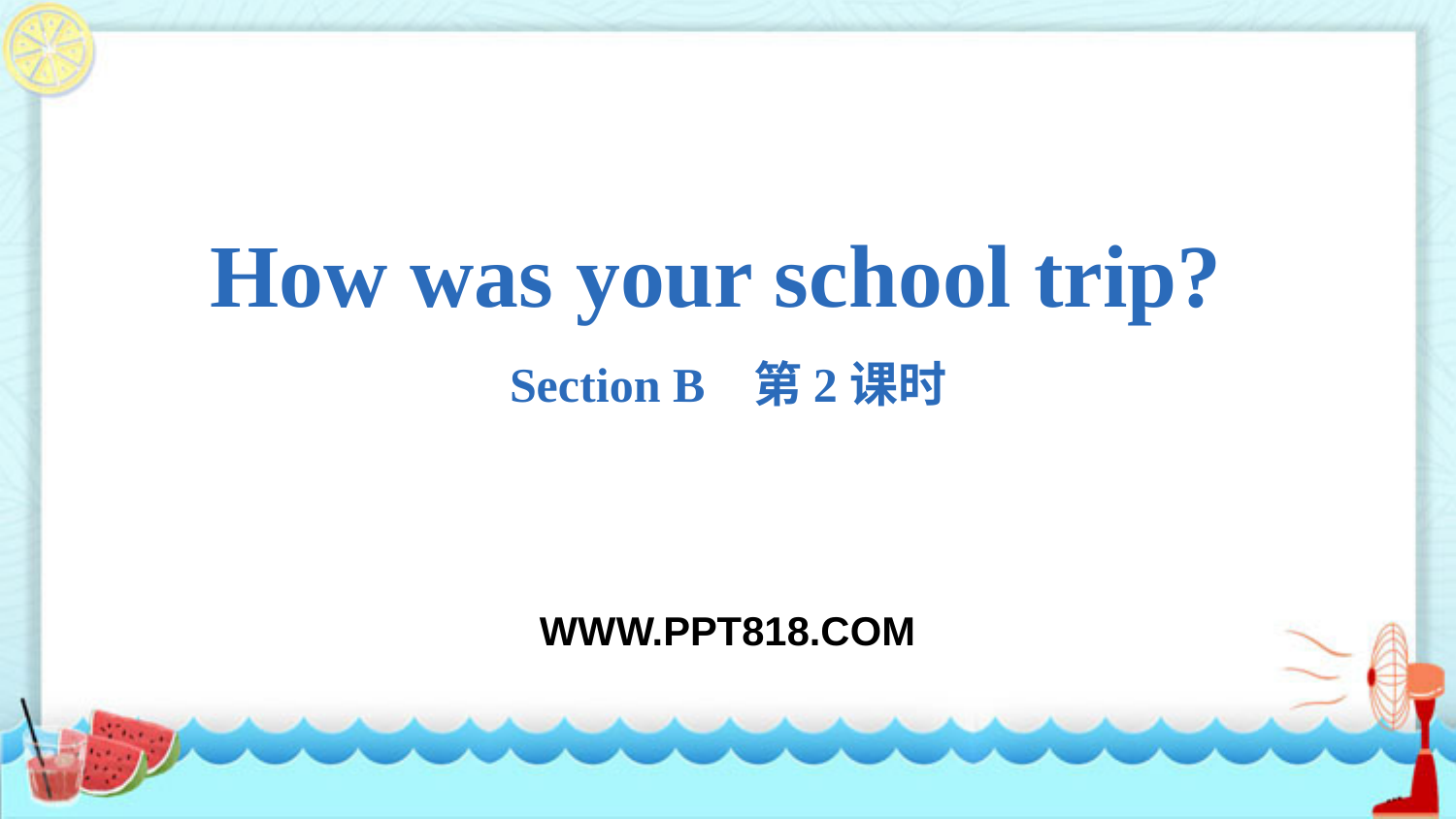

How was your school trip?
Section B   第2课时
WWW.PPT818.COM